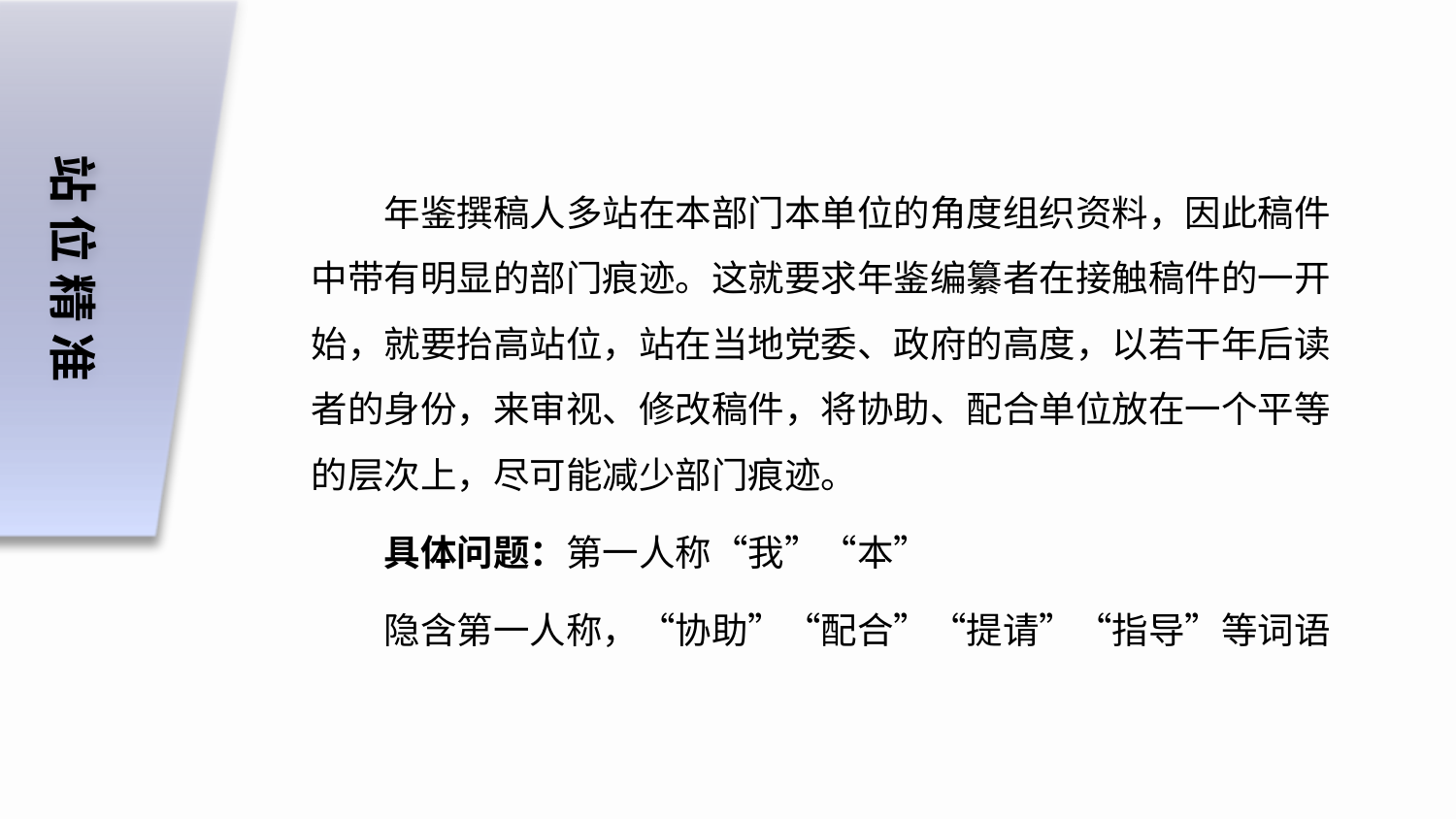

站 位 精 准
年鉴撰稿人多站在本部门本单位的角度组织资料，因此稿件中带有明显的部门痕迹。这就要求年鉴编纂者在接触稿件的一开始，就要抬高站位，站在当地党委、政府的高度，以若干年后读者的身份，来审视、修改稿件，将协助、配合单位放在一个平等的层次上，尽可能减少部门痕迹。
具体问题：第一人称“我”“本”
隐含第一人称，“协助”“配合”“提请”“指导”等词语